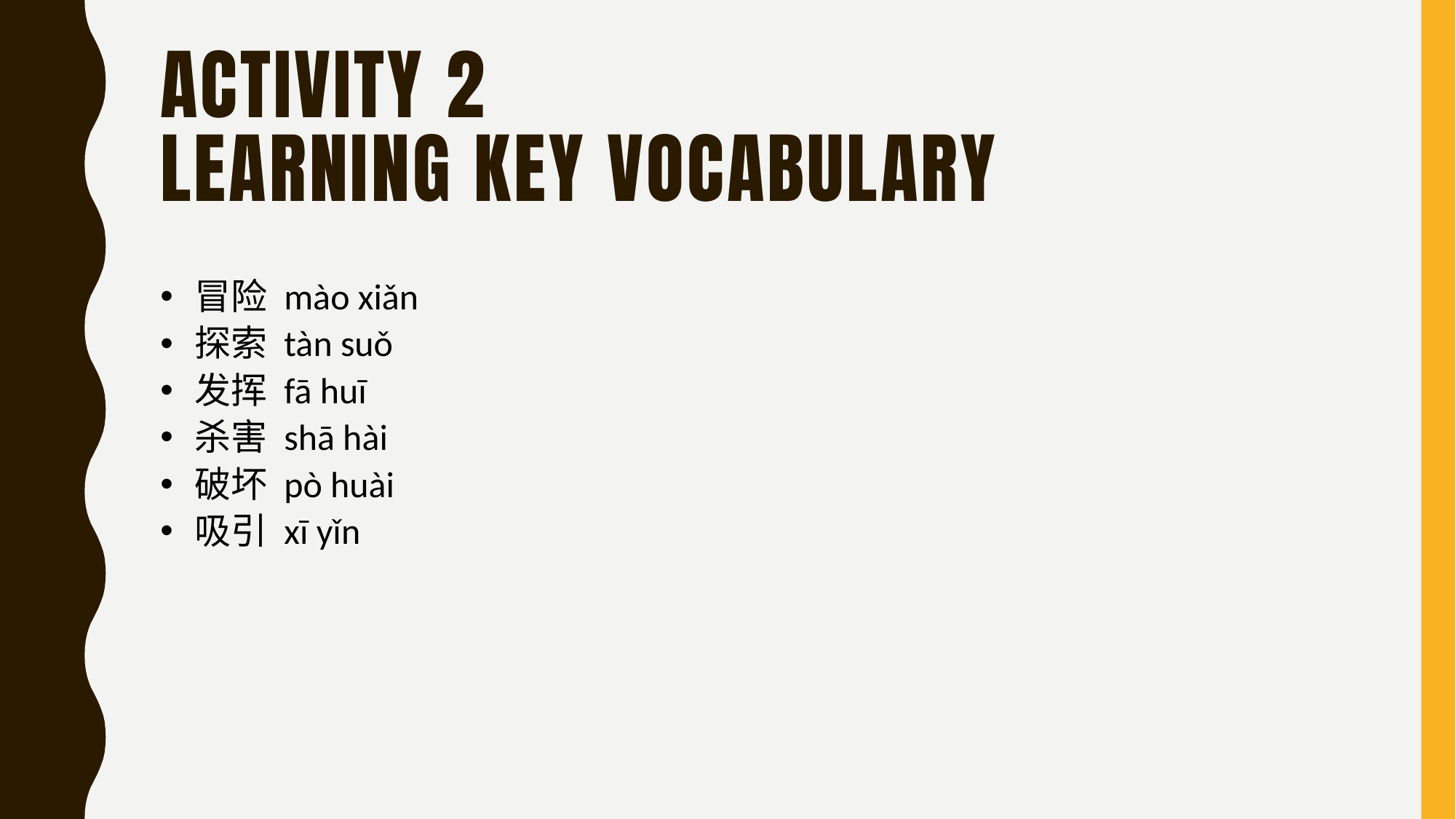

# Activity 2 learning Key vocabulary
冒险 mào xiǎn
探索 tàn suǒ
发挥 fā huī
杀害 shā hài
破坏 pò huài
吸引 xī yǐn